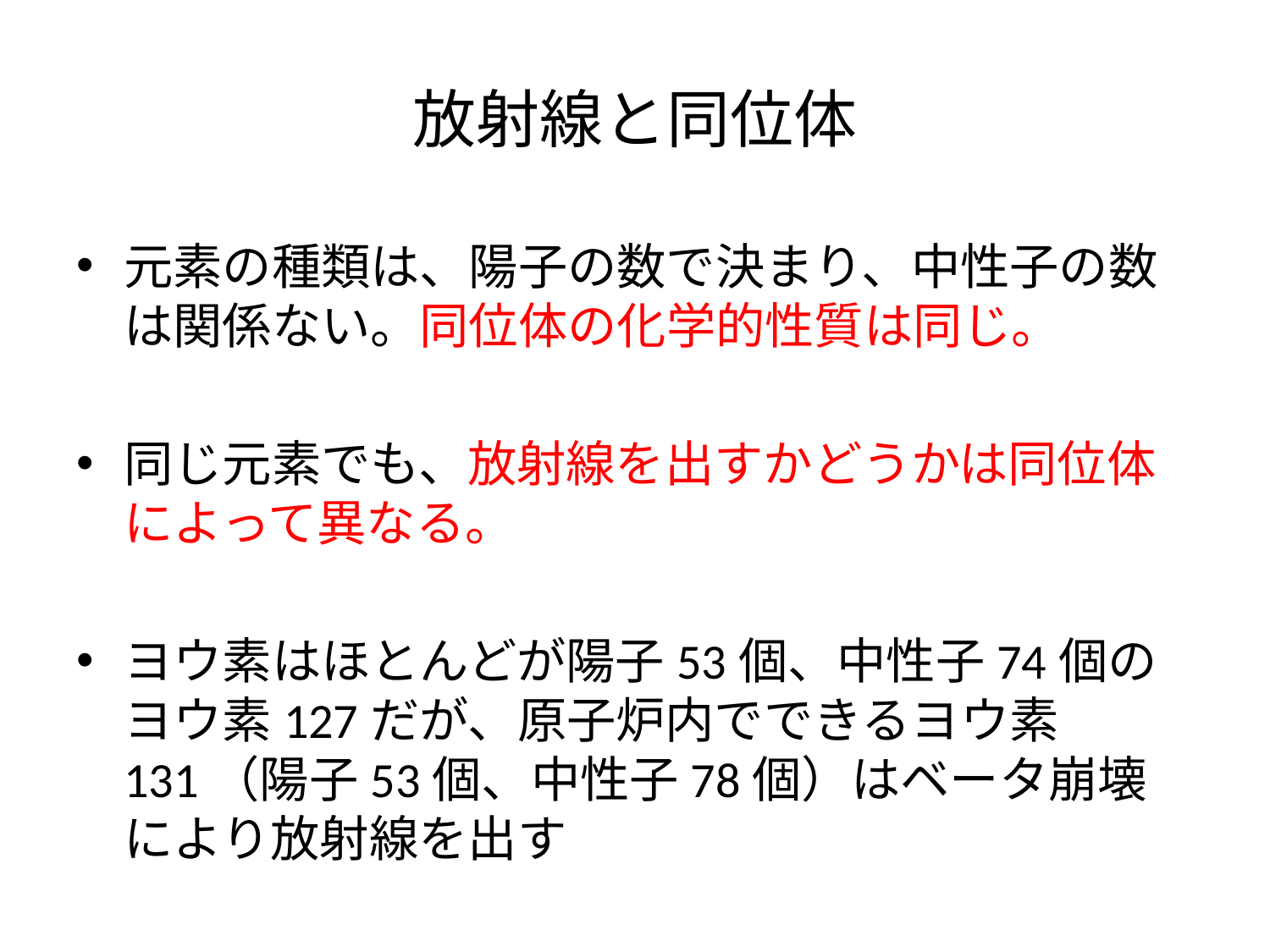

# 放射線と同位体

元素の種類は、陽子の数で決まり、中性子の数は関係ない。同位体の化学的性質は同じ。

同じ元素でも、放射線を出すかどうかは同位体によって異なる。

ヨウ素はほとんどが陽子53個、中性子74個のヨウ素127だが、原子炉内でできるヨウ素131（陽子53個、中性子78個）はベータ崩壊により放射線を出す